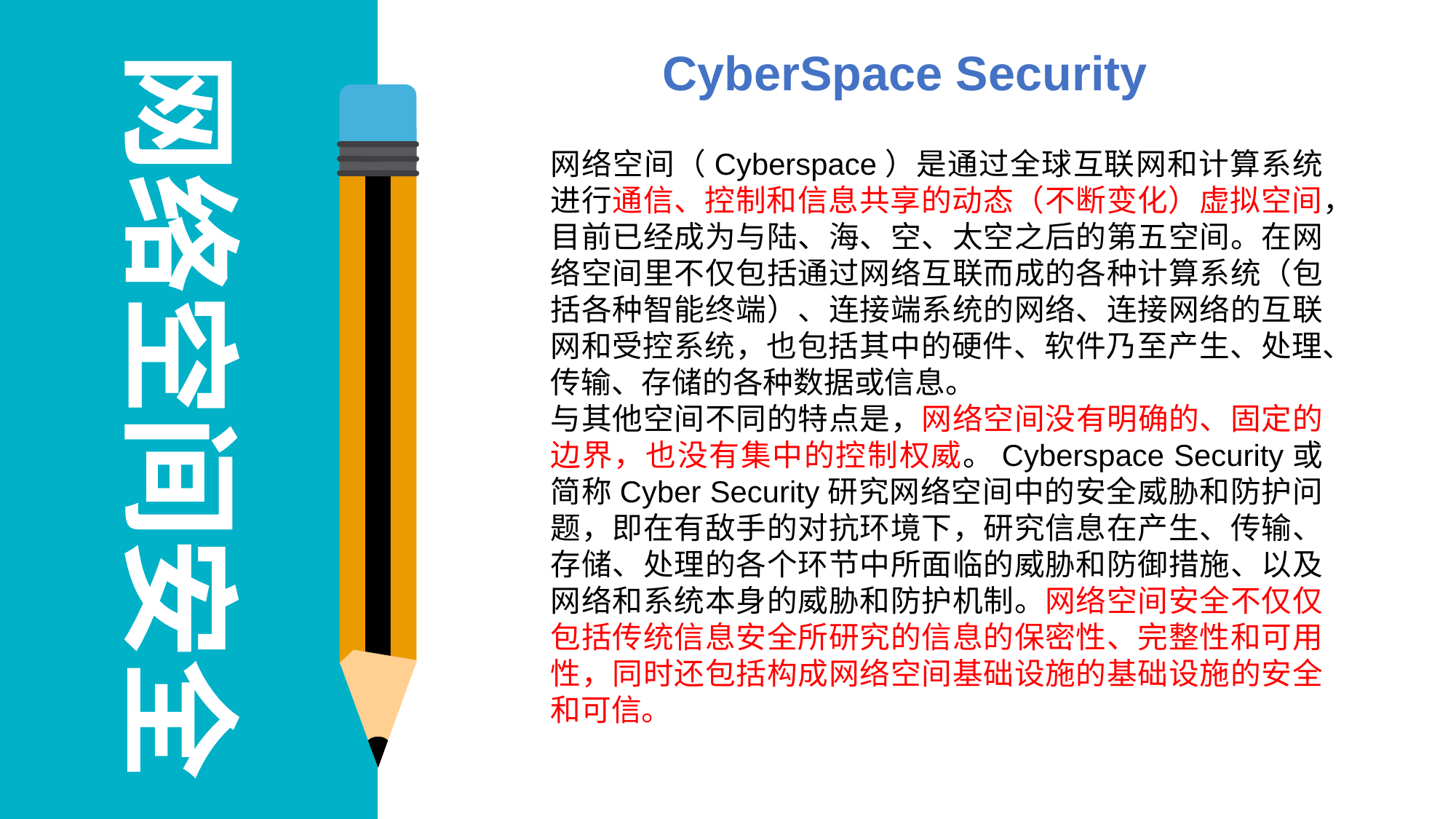

CyberSpace Security
网络空间安全

网络空间（Cyberspace）是通过全球互联网和计算系统进行通信、控制和信息共享的动态（不断变化）虚拟空间，目前已经成为与陆、海、空、太空之后的第五空间。在网络空间里不仅包括通过网络互联而成的各种计算系统（包括各种智能终端）、连接端系统的网络、连接网络的互联网和受控系统，也包括其中的硬件、软件乃至产生、处理、传输、存储的各种数据或信息。
与其他空间不同的特点是，网络空间没有明确的、固定的边界，也没有集中的控制权威。Cyberspace Security或简称Cyber Security研究网络空间中的安全威胁和防护问题，即在有敌手的对抗环境下，研究信息在产生、传输、存储、处理的各个环节中所面临的威胁和防御措施、以及网络和系统本身的威胁和防护机制。网络空间安全不仅仅包括传统信息安全所研究的信息的保密性、完整性和可用性，同时还包括构成网络空间基础设施的基础设施的安全和可信。
多样性Variety
公安部定义
速度Velocity